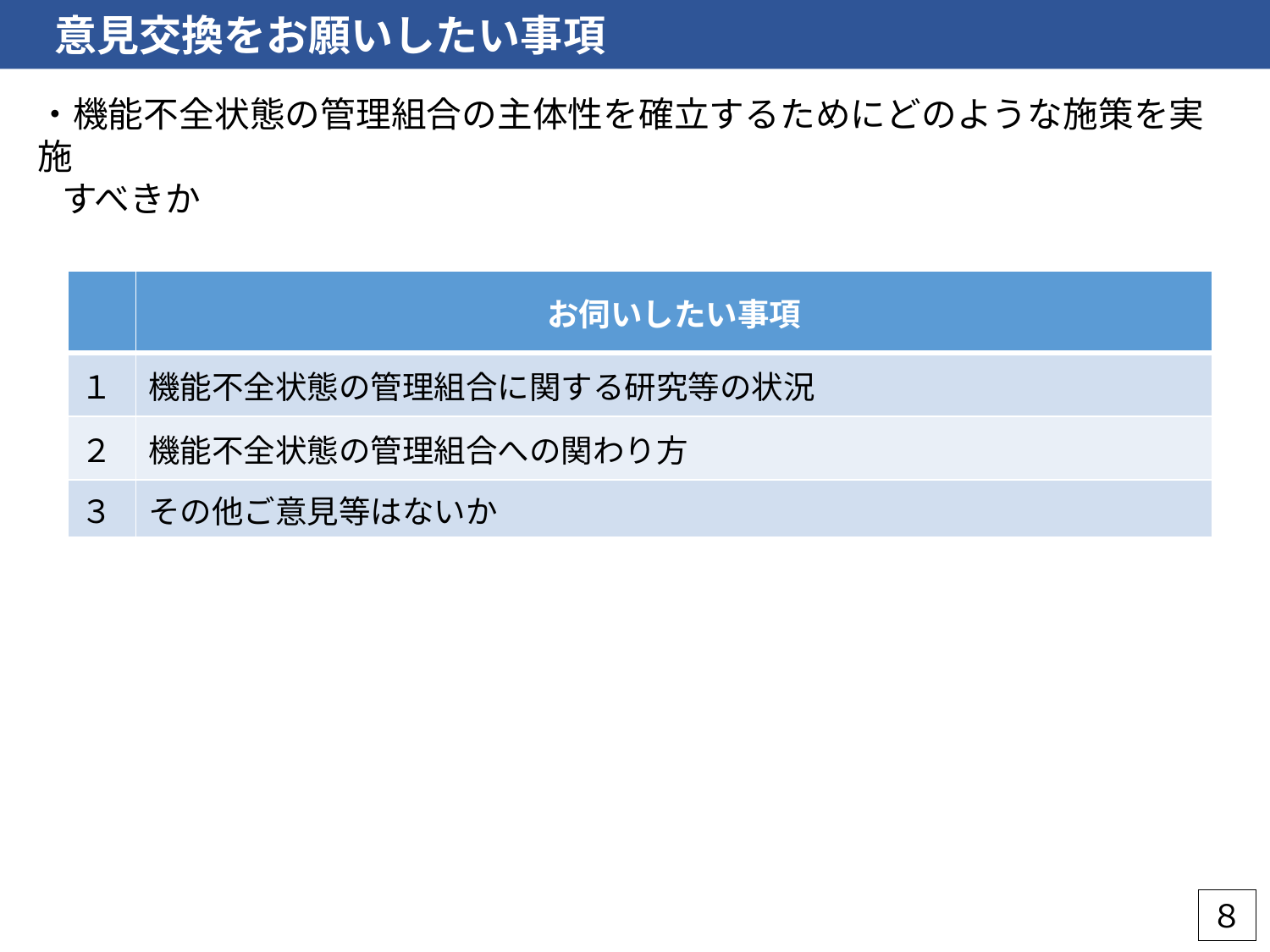

意見交換をお願いしたい事項
・機能不全状態の管理組合の主体性を確立するためにどのような施策を実施
  すべきか
|  | お伺いしたい事項 |
| --- | --- |
| １ | 機能不全状態の管理組合に関する研究等の状況 |
| ２ | 機能不全状態の管理組合への関わり方 |
| ３ | その他ご意見等はないか |
８